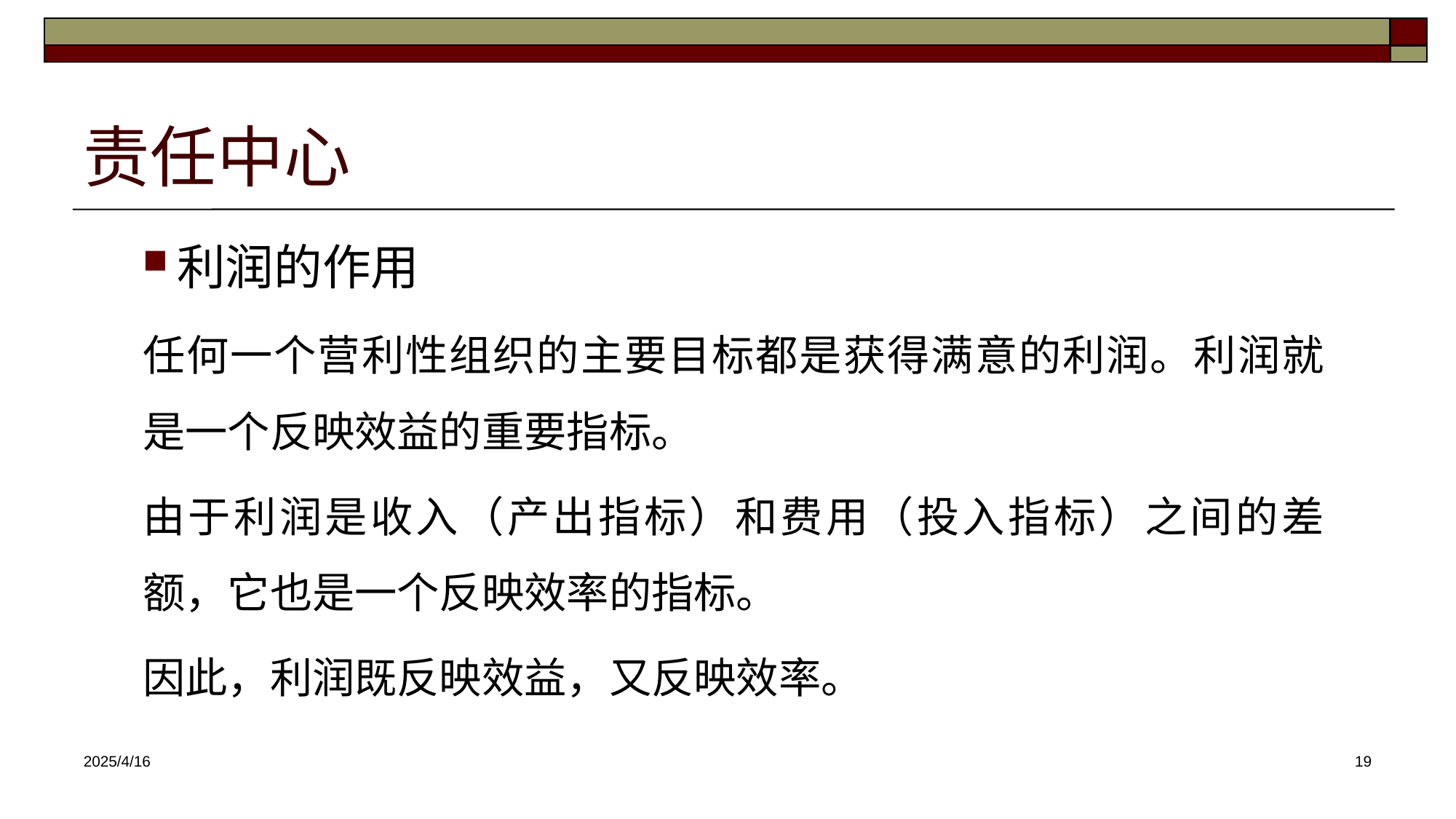

# 责任中心
利润的作用
任何一个营利性组织的主要目标都是获得满意的利润。利润就是一个反映效益的重要指标。
由于利润是收入（产出指标）和费用（投入指标）之间的差额，它也是一个反映效率的指标。
因此，利润既反映效益，又反映效率。

2025/4/16
19